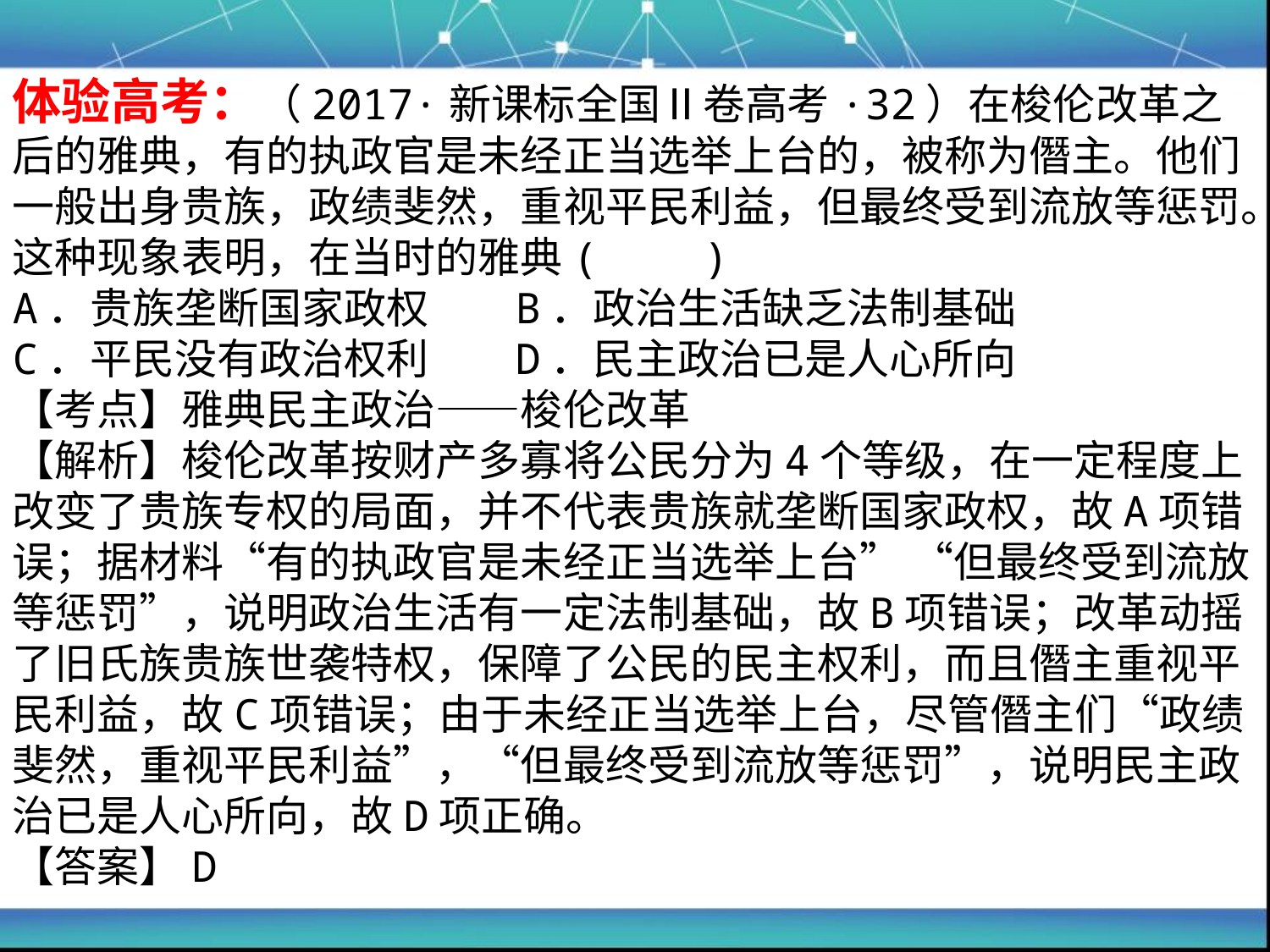

体验高考：（2017·新课标全国Ⅱ卷高考·32）在梭伦改革之后的雅典，有的执政官是未经正当选举上台的，被称为僭主。他们一般出身贵族，政绩斐然，重视平民利益，但最终受到流放等惩罚。这种现象表明，在当时的雅典(　　)
A．贵族垄断国家政权        B．政治生活缺乏法制基础
C．平民没有政治权利        D．民主政治已是人心所向
【考点】雅典民主政治——梭伦改革
【解析】梭伦改革按财产多寡将公民分为4个等级，在一定程度上改变了贵族专权的局面，并不代表贵族就垄断国家政权，故A项错误；据材料“有的执政官是未经正当选举上台” “但最终受到流放等惩罚”，说明政治生活有一定法制基础，故B项错误；改革动摇了旧氏族贵族世袭特权，保障了公民的民主权利，而且僭主重视平民利益，故C项错误；由于未经正当选举上台，尽管僭主们“政绩斐然，重视平民利益”，“但最终受到流放等惩罚”，说明民主政治已是人心所向，故D项正确。
【答案】D